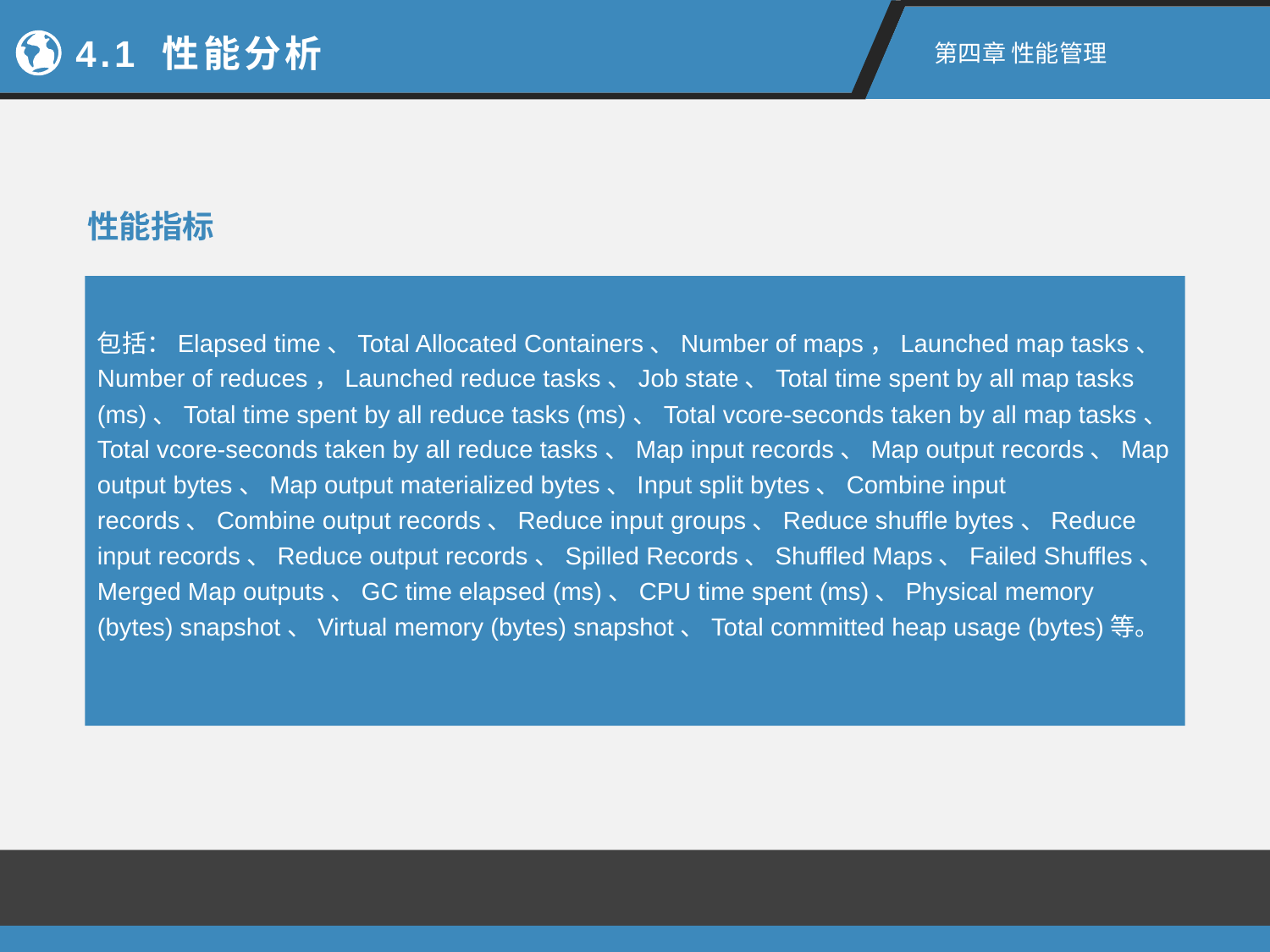

4.1 性能分析

第四章 性能管理
性能指标
包括：Elapsed time、Total Allocated Containers、Number of maps，Launched map tasks、Number of reduces，Launched reduce tasks、Job state、Total time spent by all map tasks (ms)、Total time spent by all reduce tasks (ms)、Total vcore-seconds taken by all map tasks、Total vcore-seconds taken by all reduce tasks、Map input records、Map output records、Map output bytes、Map output materialized bytes、Input split bytes、Combine input records、Combine output records、Reduce input groups、Reduce shuffle bytes、Reduce input records、Reduce output records、Spilled Records、Shuffled Maps、Failed Shuffles、Merged Map outputs、GC time elapsed (ms)、CPU time spent (ms)、Physical memory (bytes) snapshot、Virtual memory (bytes) snapshot、Total committed heap usage (bytes)等。